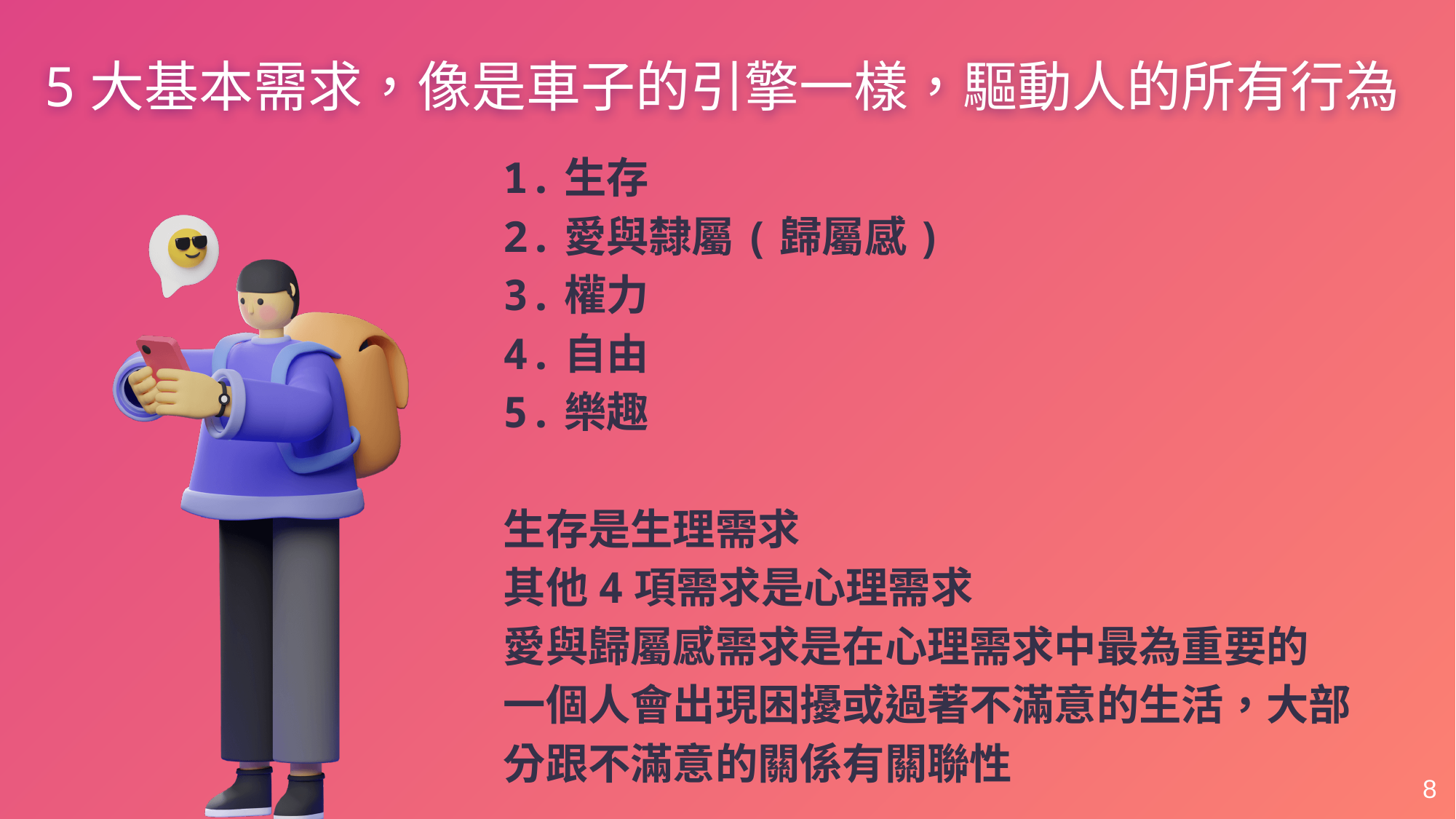

# 5大基本需求，像是車子的引擎一樣，驅動人的所有行為
1.生存
2.愛與隸屬(歸屬感)
3.權力
4.自由
5.樂趣

生存是生理需求
其他4項需求是心理需求
愛與歸屬感需求是在心理需求中最為重要的
一個人會出現困擾或過著不滿意的生活，大部分跟不滿意的關係有關聯性

8